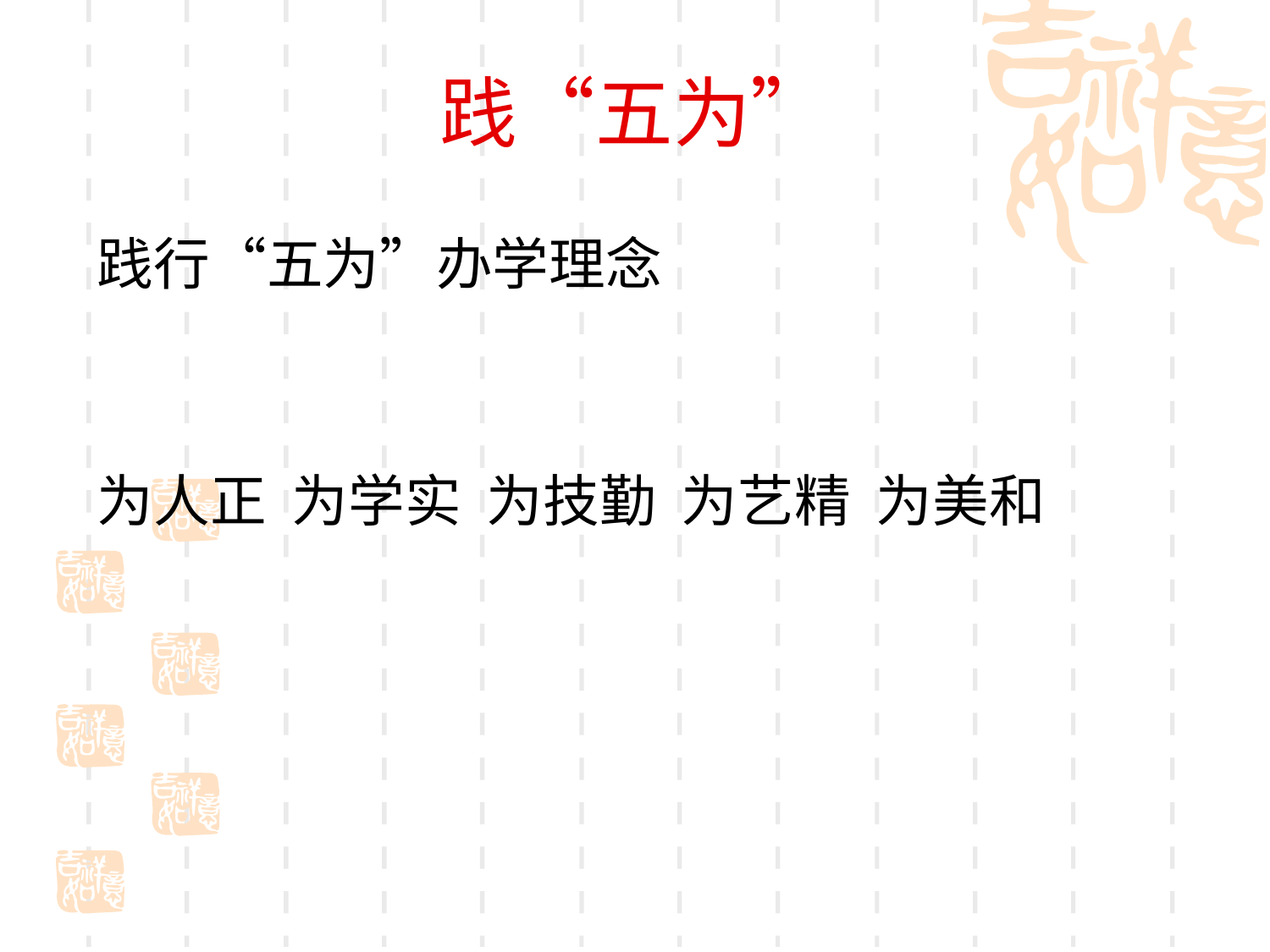

# 践“五为”
践行“五为”办学理念

为人正  为学实  为技勤  为艺精  为美和